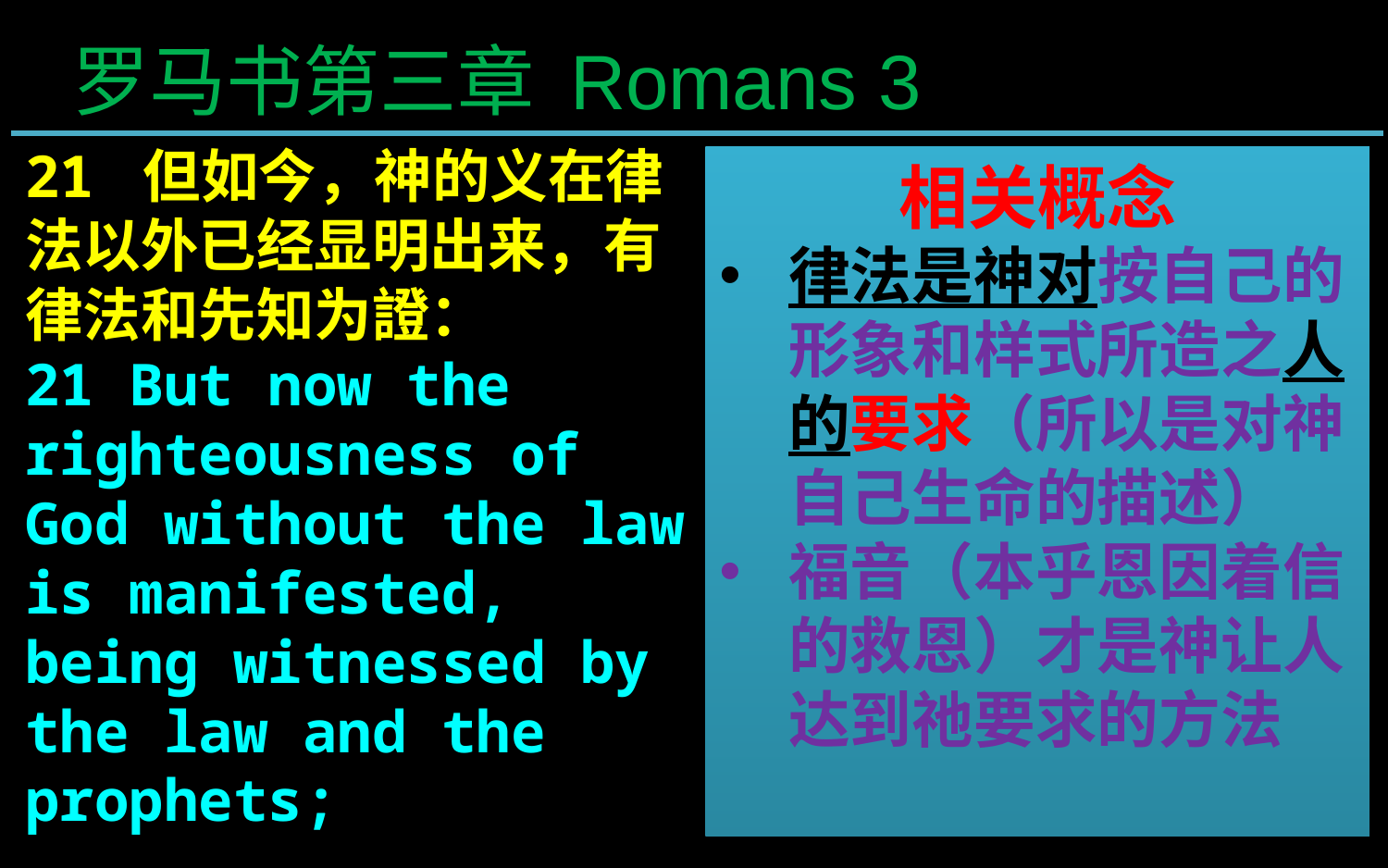

罗马书第三章 Romans 3
21 但如今，神的义在律法以外已经显明出来，有律法和先知为證：
21 But now the righteousness of God without the law is manifested, being witnessed by the law and the prophets;
相关概念
律法是神对按自己的形象和样式所造之人的要求（所以是对神自己生命的描述）
福音（本乎恩因着信的救恩）才是神让人达到祂要求的方法